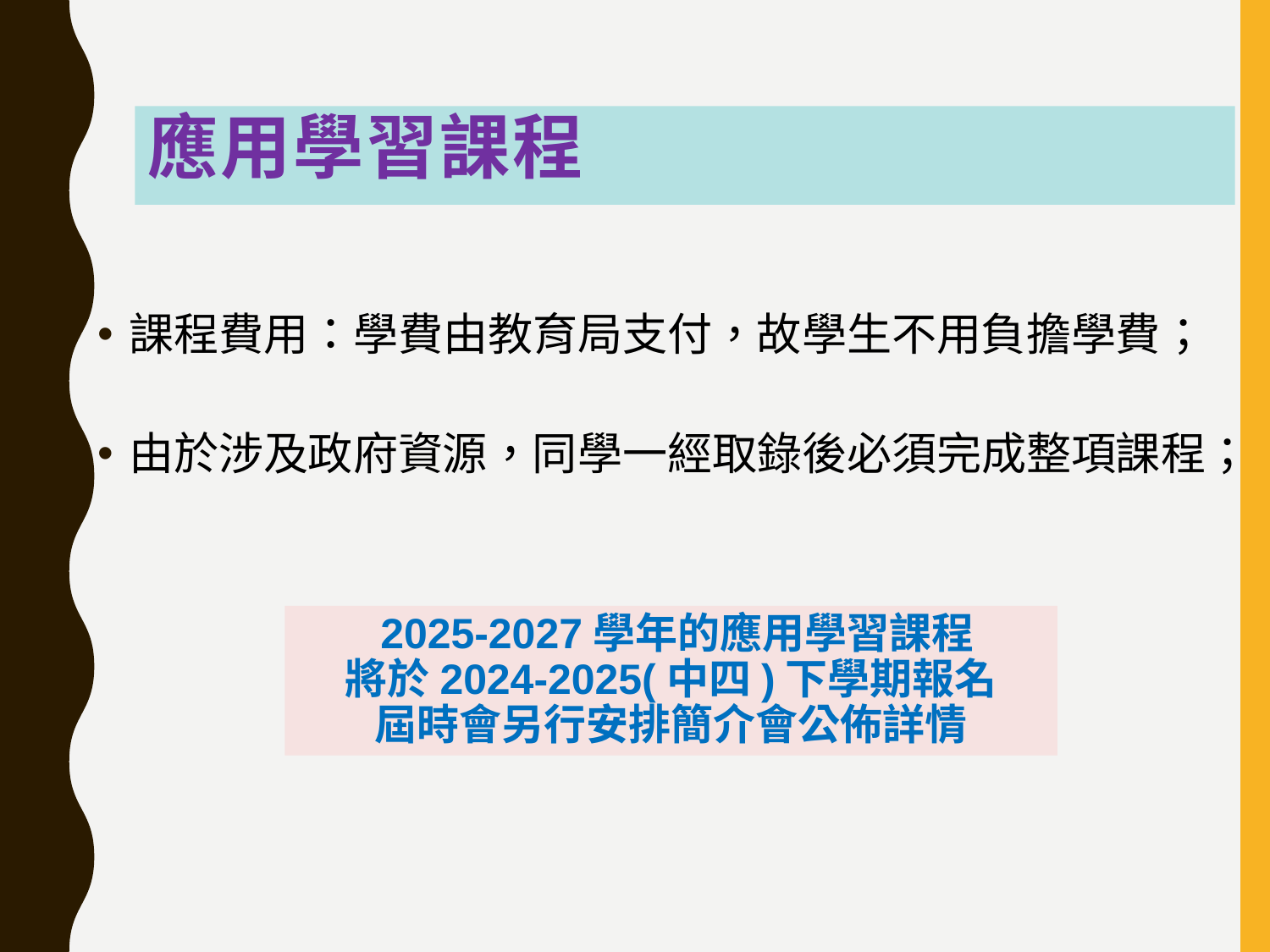

# 應用學習課程
課程費用：學費由教育局支付，故學生不用負擔學費；

由於涉及政府資源，同學一經取錄後必須完成整項課程；

 2025-2027學年的應用學習課程
將於2024-2025(中四)下學期報名
屆時會另行安排簡介會公佈詳情